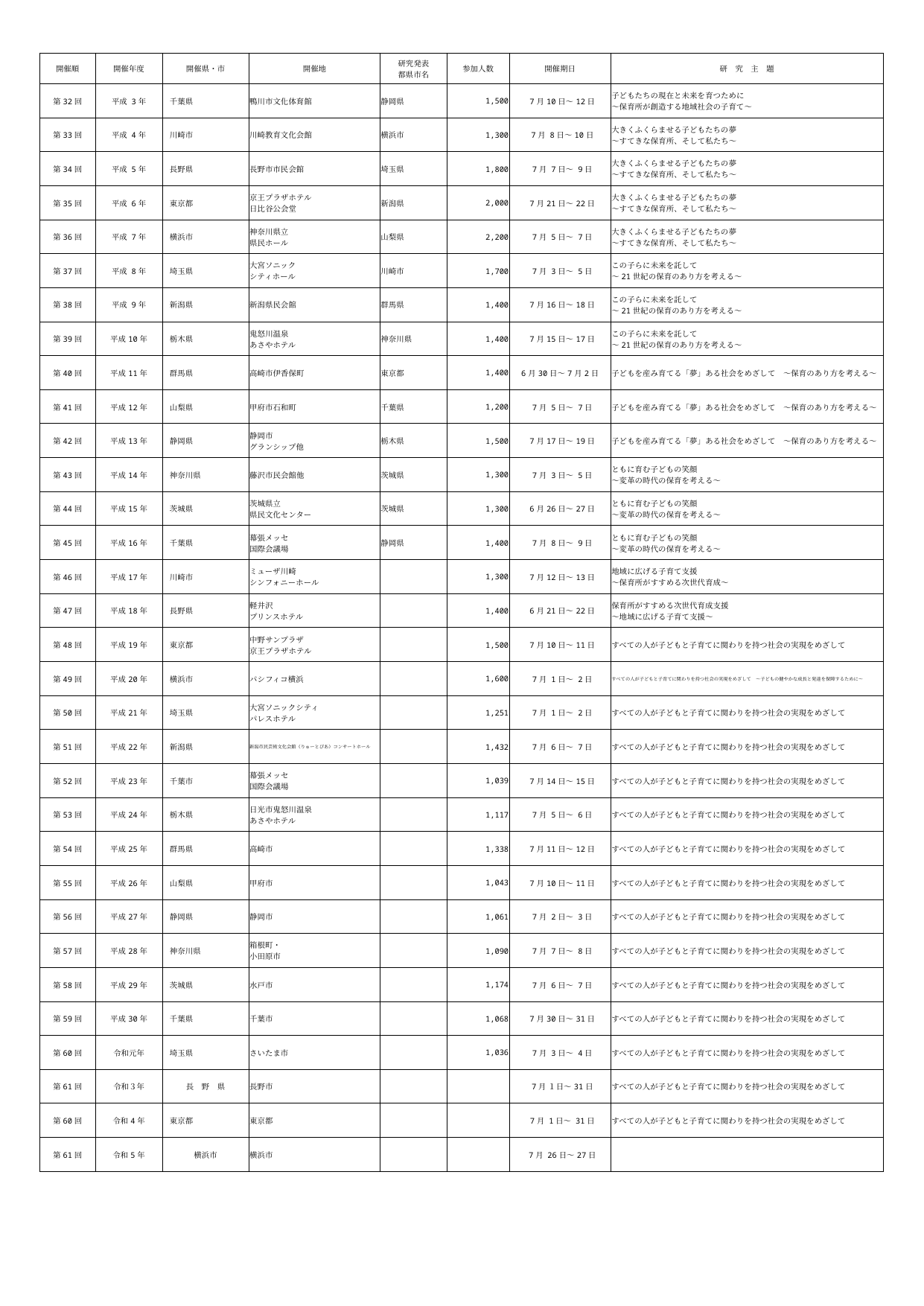

| 開催順 | 開催年度 | 開催県・市 | 開催地 | 研究発表 都県市名 | 参加人数 | 開催期日 | 研　究　主　題 |
| --- | --- | --- | --- | --- | --- | --- | --- |
| 第32回 | 平成 3年 | 千葉県 | 鴨川市文化体育館 | 静岡県 | 1,500 | 7月10日～12日 | 子どもたちの現在と未来を育つために ～保育所が創造する地域社会の子育て～ |
| 第33回 | 平成 4年 | 川崎市 | 川崎教育文化会館 | 横浜市 | 1,300 | 7月 8日～10日 | 大きくふくらませる子どもたちの夢 ～すてきな保育所、そして私たち～ |
| 第34回 | 平成 5年 | 長野県 | 長野市市民会館 | 埼玉県 | 1,800 | 7月 7日～ 9日 | 大きくふくらませる子どもたちの夢 ～すてきな保育所、そして私たち～ |
| 第35回 | 平成 6年 | 東京都 | 京王プラザホテル 日比谷公会堂 | 新潟県 | 2,000 | 7月21日～22日 | 大きくふくらませる子どもたちの夢 ～すてきな保育所、そして私たち～ |
| 第36回 | 平成 7年 | 横浜市 | 神奈川県立 県民ホール | 山梨県 | 2,200 | 7月 5日～ 7日 | 大きくふくらませる子どもたちの夢 ～すてきな保育所、そして私たち～ |
| 第37回 | 平成 8年 | 埼玉県 | 大宮ソニック シティホール | 川崎市 | 1,700 | 7月 3日～ 5日 | この子らに未来を託して ～21世紀の保育のあり方を考える～ |
| 第38回 | 平成 9年 | 新潟県 | 新潟県民会館 | 群馬県 | 1,400 | 7月16日～18日 | この子らに未来を託して ～21世紀の保育のあり方を考える～ |
| 第39回 | 平成10年 | 栃木県 | 鬼怒川温泉 あさやホテル | 神奈川県 | 1,400 | 7月15日～17日 | この子らに未来を託して ～21世紀の保育のあり方を考える～ |
| 第40回 | 平成11年 | 群馬県 | 高崎市伊香保町 | 東京都 | 1,400 | 6月30日～7月2日 | 子どもを産み育てる「夢」ある社会をめざして　～保育のあり方を考える～ |
| 第41回 | 平成12年 | 山梨県 | 甲府市石和町 | 千葉県 | 1,200 | 7月 5日～ 7日 | 子どもを産み育てる「夢」ある社会をめざして　～保育のあり方を考える～ |
| 第42回 | 平成13年 | 静岡県 | 静岡市 グランシップ他 | 栃木県 | 1,500 | 7月17日～19日 | 子どもを産み育てる「夢」ある社会をめざして　～保育のあり方を考える～ |
| 第43回 | 平成14年 | 神奈川県 | 藤沢市民会館他 | 茨城県 | 1,300 | 7月 3日～ 5日 | ともに育む子どもの笑顔 ～変革の時代の保育を考える～ |
| 第44回 | 平成15年 | 茨城県 | 茨城県立 県民文化センター | 茨城県 | 1,300 | 6月26日～27日 | ともに育む子どもの笑顔 ～変革の時代の保育を考える～ |
| 第45回 | 平成16年 | 千葉県 | 幕張メッセ 国際会議場 | 静岡県 | 1,400 | 7月 8日～ 9日 | ともに育む子どもの笑顔 ～変革の時代の保育を考える～ |
| 第46回 | 平成17年 | 川崎市 | ミューザ川崎 シンフォニーホール |  | 1,300 | 7月12日～13日 | 地域に広げる子育て支援 ～保育所がすすめる次世代育成～ |
| 第47回 | 平成18年 | 長野県 | 軽井沢 プリンスホテル |  | 1,400 | 6月21日～22日 | 保育所がすすめる次世代育成支援 ～地域に広げる子育て支援～ |
| 第48回 | 平成19年 | 東京都 | 中野サンプラザ 京王プラザホテル |  | 1,500 | 7月10日～11日 | すべての人が子どもと子育てに関わりを持つ社会の実現をめざして |
| 第49回 | 平成20年 | 横浜市 | パシフィコ横浜 |  | 1,600 | 7月 1日～ 2日 | すべての人が子どもと子育てに関わりを持つ社会の実現をめざして　～子どもの健やかな成長と発達を保障するために～ |
| 第50回 | 平成21年 | 埼玉県 | 大宮ソニックシティ パレスホテル |  | 1,251 | 7月 1日～ 2日 | すべての人が子どもと子育てに関わりを持つ社会の実現をめざして |
| 第51回 | 平成22年 | 新潟県 | 新潟市民芸術文化会館（りゅーとぴあ）コンサートホール |  | 1,432 | 7月 6日～ 7日 | すべての人が子どもと子育てに関わりを持つ社会の実現をめざして |
| 第52回 | 平成23年 | 千葉市 | 幕張メッセ 国際会議場 |  | 1,039 | 7月14日～15日 | すべての人が子どもと子育てに関わりを持つ社会の実現をめざして |
| 第53回 | 平成24年 | 栃木県 | 日光市鬼怒川温泉 あさやホテル |  | 1,117 | 7月 5日～ 6日 | すべての人が子どもと子育てに関わりを持つ社会の実現をめざして |
| 第54回 | 平成25年 | 群馬県 | 高崎市 |  | 1,338 | 7月11日～12日 | すべての人が子どもと子育てに関わりを持つ社会の実現をめざして |
| 第55回 | 平成26年 | 山梨県 | 甲府市 |  | 1,043 | 7月10日～11日 | すべての人が子どもと子育てに関わりを持つ社会の実現をめざして |
| 第56回 | 平成27年 | 静岡県 | 静岡市 |  | 1,061 | 7月 2日～ 3日 | すべての人が子どもと子育てに関わりを持つ社会の実現をめざして |
| 第57回 | 平成28年 | 神奈川県 | 箱根町・ 小田原市 |  | 1,090 | 7月 7日～ 8日 | すべての人が子どもと子育てに関わりを持つ社会の実現をめざして |
| 第58回 | 平成29年 | 茨城県 | 水戸市 |  | 1,174 | 7月 6日～ 7日 | すべての人が子どもと子育てに関わりを持つ社会の実現をめざして |
| 第59回 | 平成30年 | 千葉県 | 千葉市 |  | 1,068 | 7月30日～31日 | すべての人が子どもと子育てに関わりを持つ社会の実現をめざして |
| 第60回 | 令和元年 | 埼玉県 | さいたま市 |  | 1,036 | 7月 3日～ 4日 | すべての人が子どもと子育てに関わりを持つ社会の実現をめざして |
| 第61回 | 令和３年 | 長　野　県 | 長野市 |  |  | 7月 １日～31日 | すべての人が子どもと子育てに関わりを持つ社会の実現をめざして |
| 第60回 | 令和4年 | 東京都 | 東京都 |  |  | 7月 1日～ 31日 | すべての人が子どもと子育てに関わりを持つ社会の実現をめざして |
| 第61回 | 令和5年 | 横浜市 | 横浜市 |  |  | 7月 26日～27日 |  |